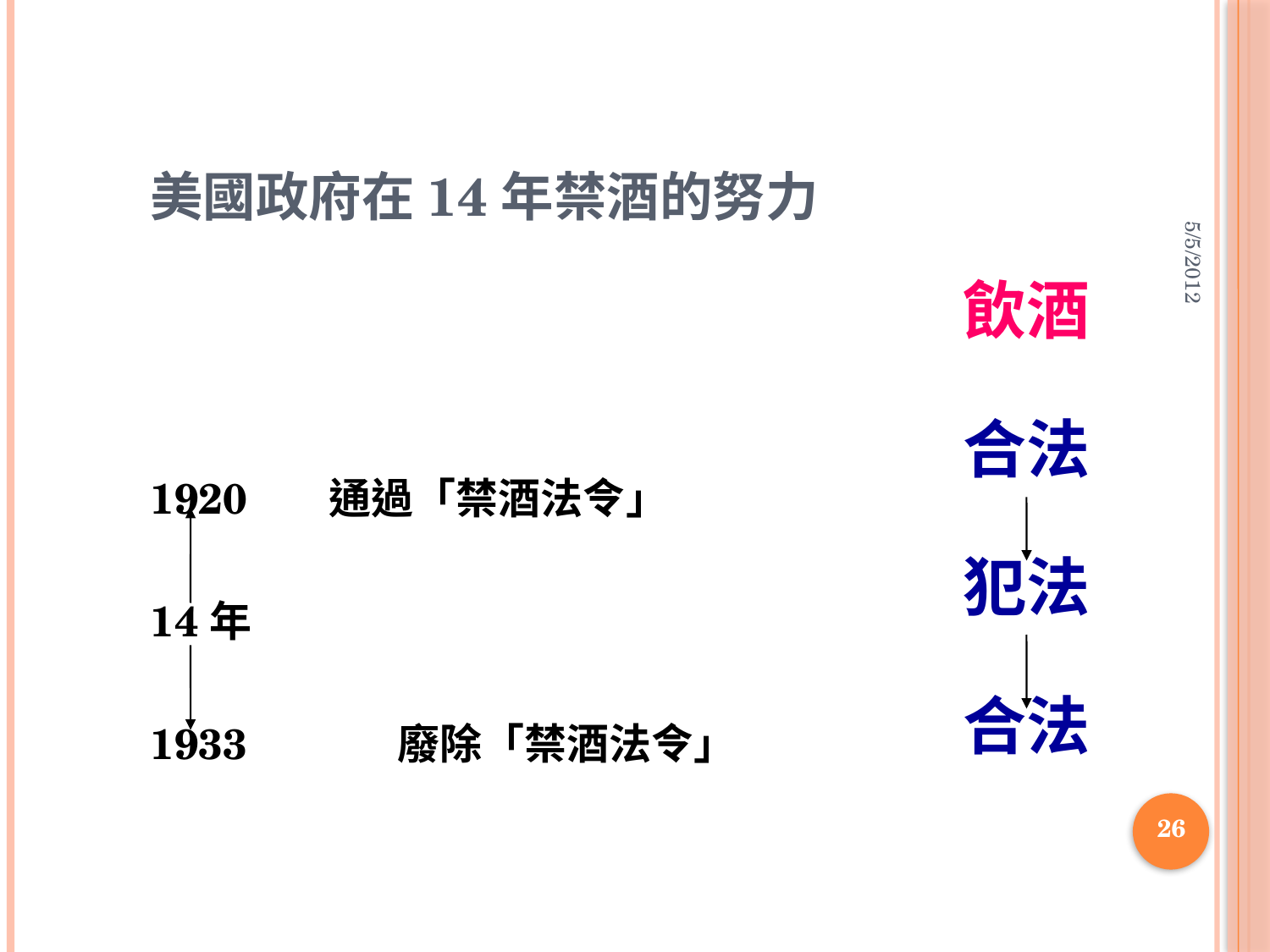

# 美國政府在14年禁酒的努力
5/5/2012
飲酒
合法
犯法
合法
1920      通過「禁酒法令」

14年

1933	      廢除「禁酒法令」

26